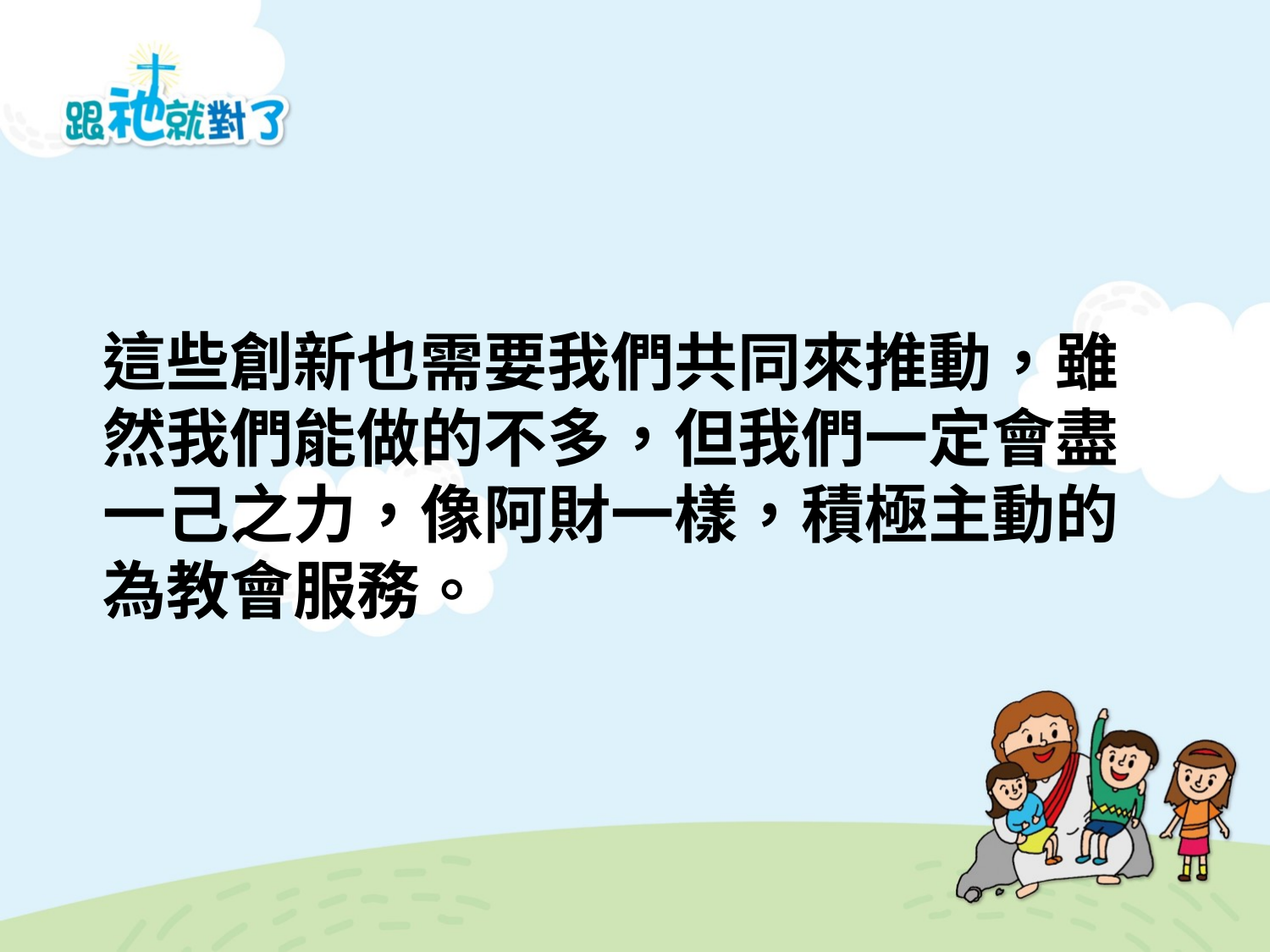

這些創新也需要我們共同來推動，雖然我們能做的不多，但我們一定會盡一己之力，像阿財一樣，積極主動的為教會服務。